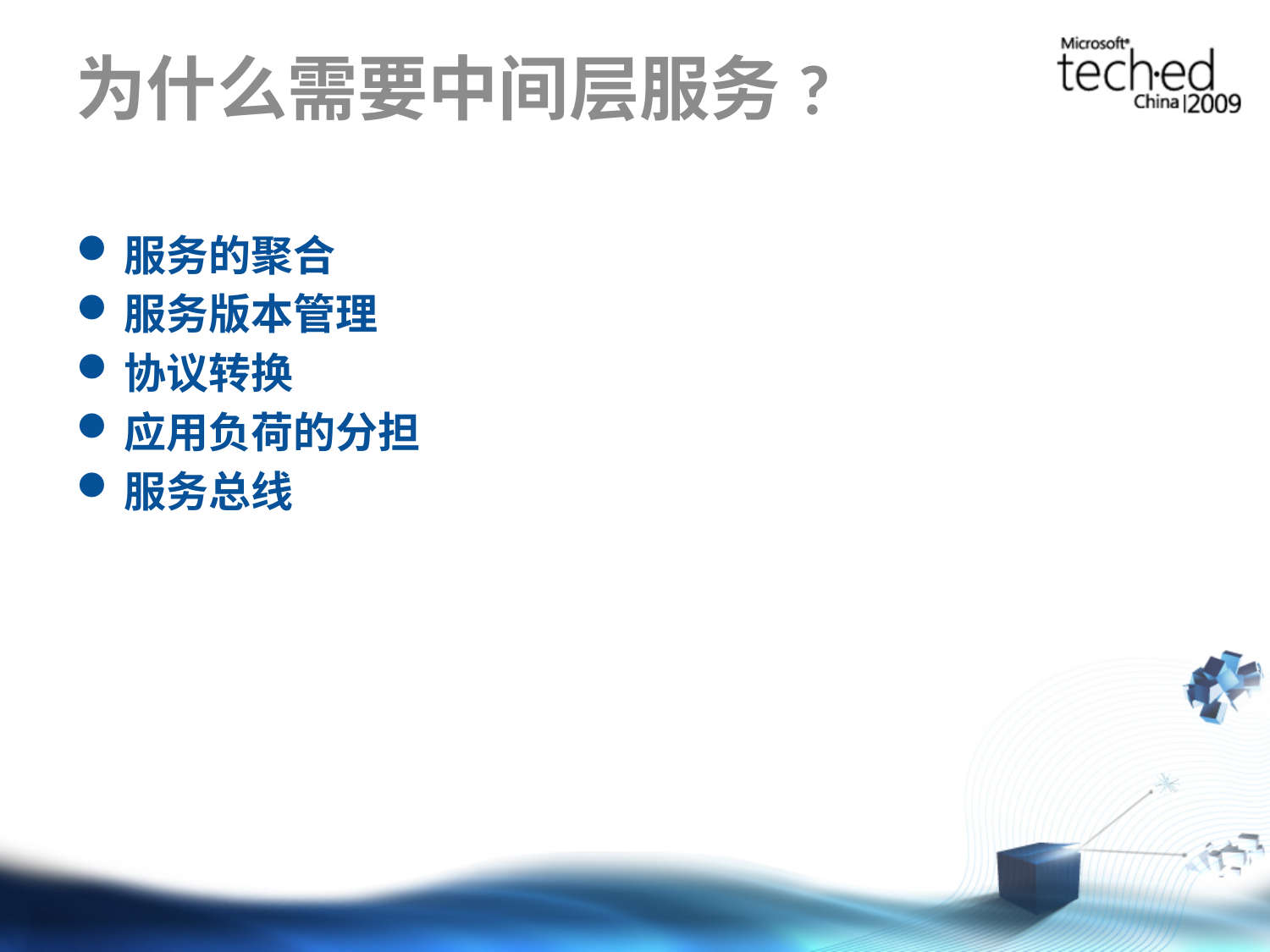

# 为什么需要中间层服务?
服务的聚合
服务版本管理
协议转换
应用负荷的分担
服务总线